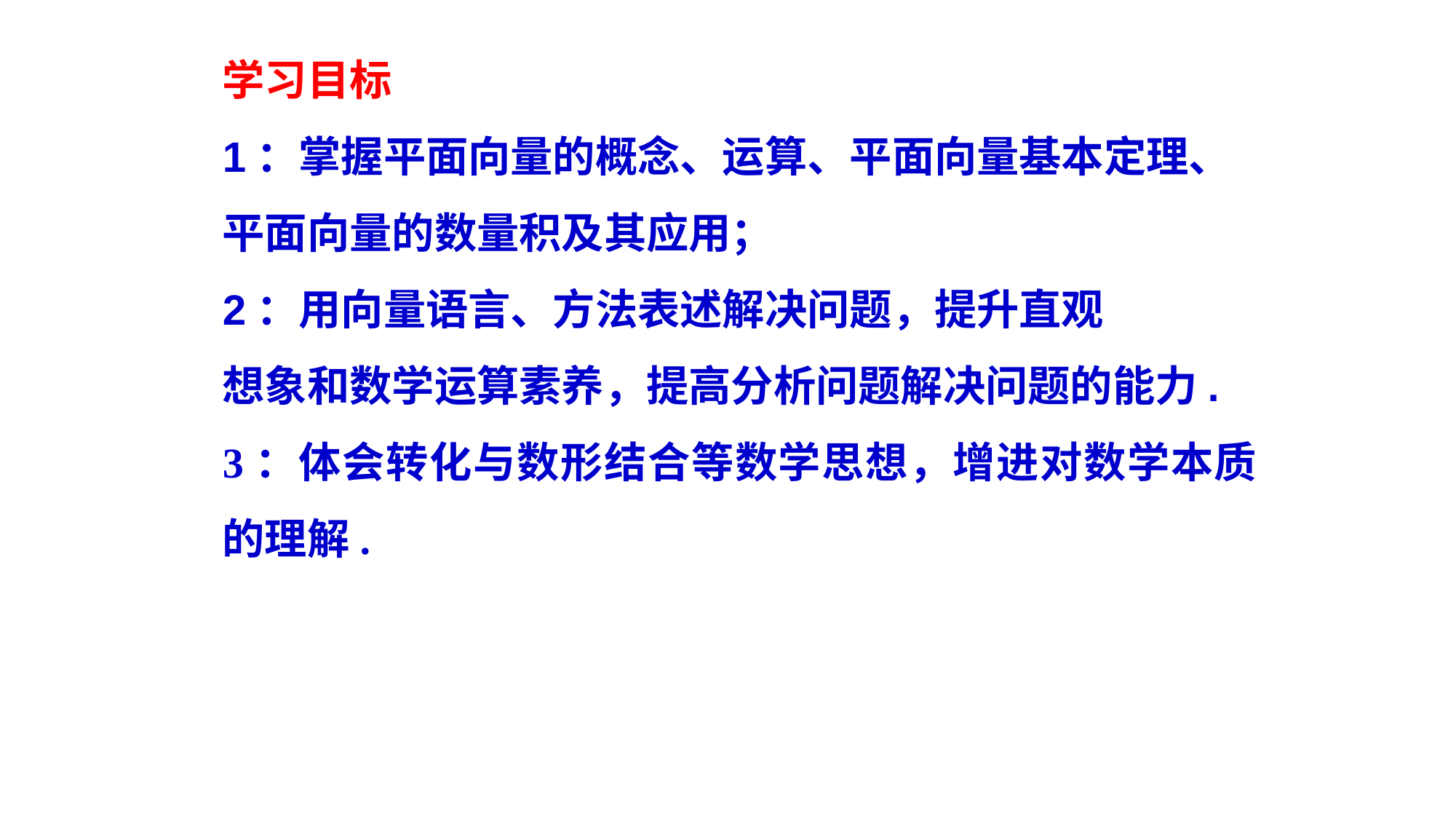

学习目标
1：掌握平面向量的概念、运算、平面向量基本定理、平面向量的数量积及其应用；
2：用向量语言、方法表述解决问题，提升直观
想象和数学运算素养，提高分析问题解决问题的能力.
3：体会转化与数形结合等数学思想，增进对数学本质的理解.